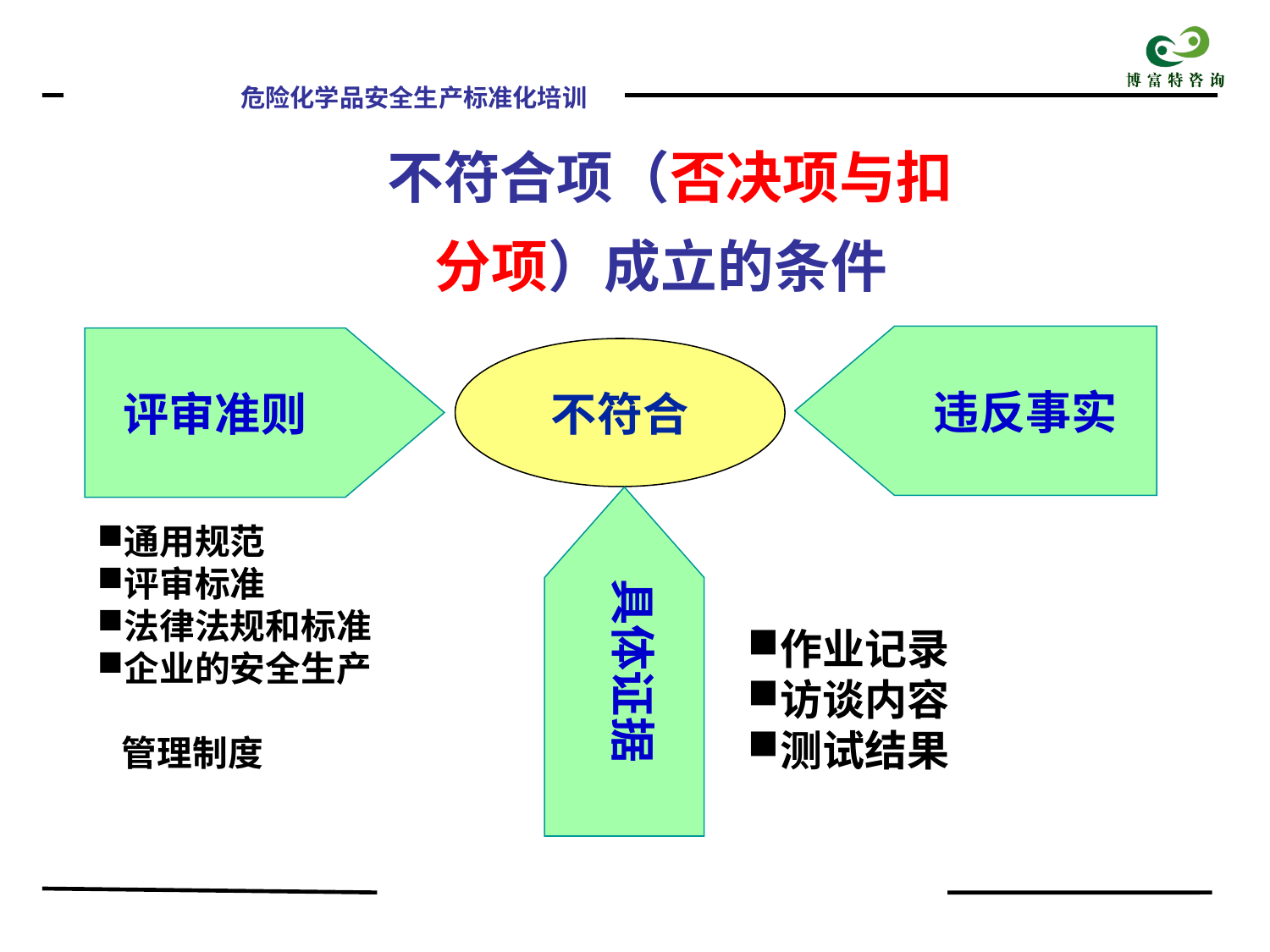

不符合项（否决项与扣分项）成立的条件
违反事实
评审准则
不符合
具体证据

通用规范
评审标准
法律法规和标准
企业的安全生产
  管理制度
作业记录
访谈内容
测试结果